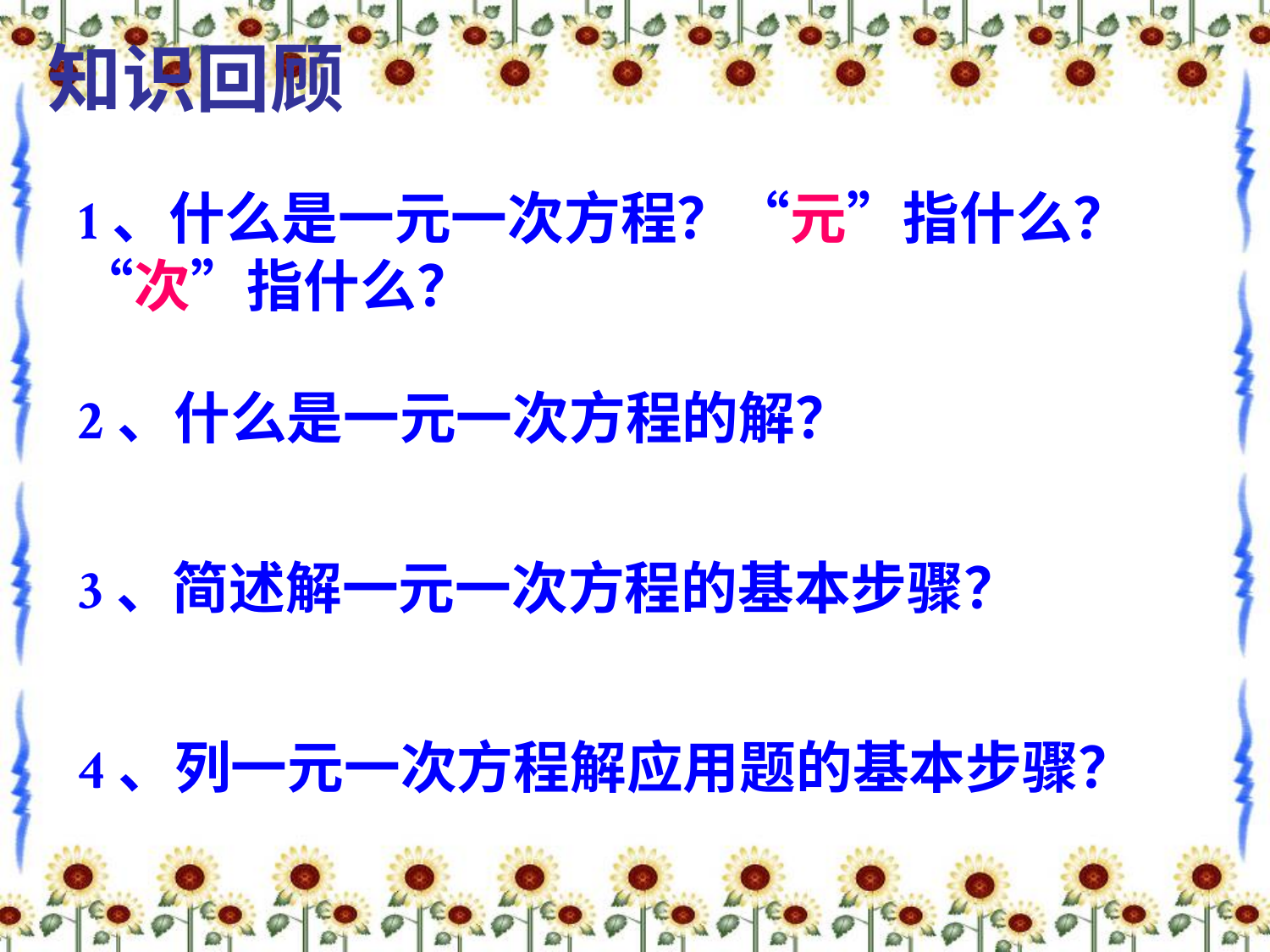

知识回顾
1、什么是一元一次方程？“元”指什么？“次”指什么？
2、什么是一元一次方程的解？
3、简述解一元一次方程的基本步骤？
4、列一元一次方程解应用题的基本步骤？